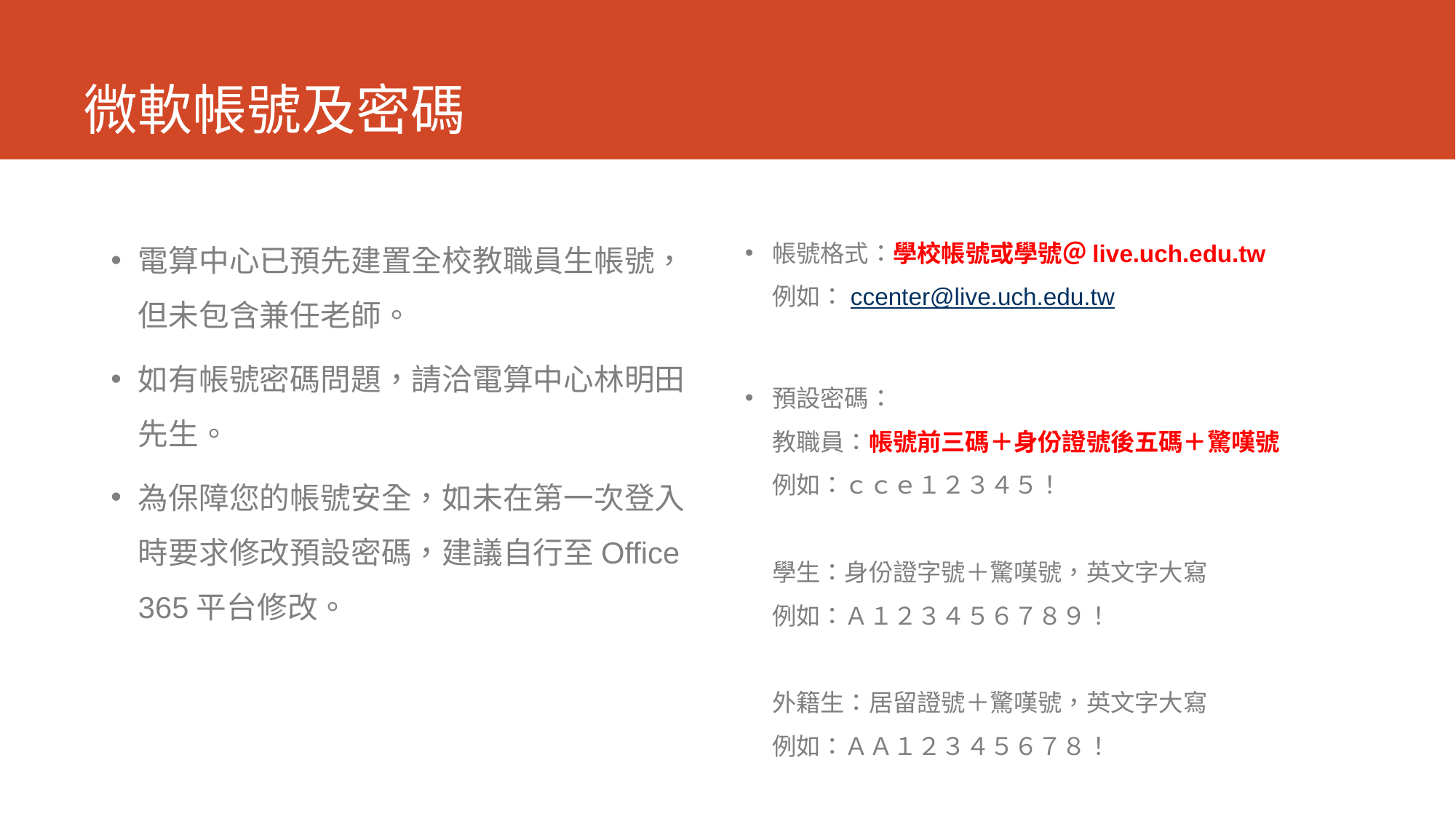

# 微軟帳號及密碼
帳號格式：學校帳號或學號＠live.uch.edu.tw
例如：ccenter@live.uch.edu.tw

預設密碼：
教職員：帳號前三碼＋身份證號後五碼＋驚嘆號
例如：ｃｃｅ１２３４５！
學生：身份證字號＋驚嘆號，英文字大寫
例如：Ａ１２３４５６７８９！
外籍生：居留證號＋驚嘆號，英文字大寫
例如：ＡＡ１２３４５６７８！

電算中心已預先建置全校教職員生帳號，但未包含兼任老師。
如有帳號密碼問題，請洽電算中心林明田先生。
為保障您的帳號安全，如未在第一次登入時要求修改預設密碼，建議自行至Office 365平台修改。